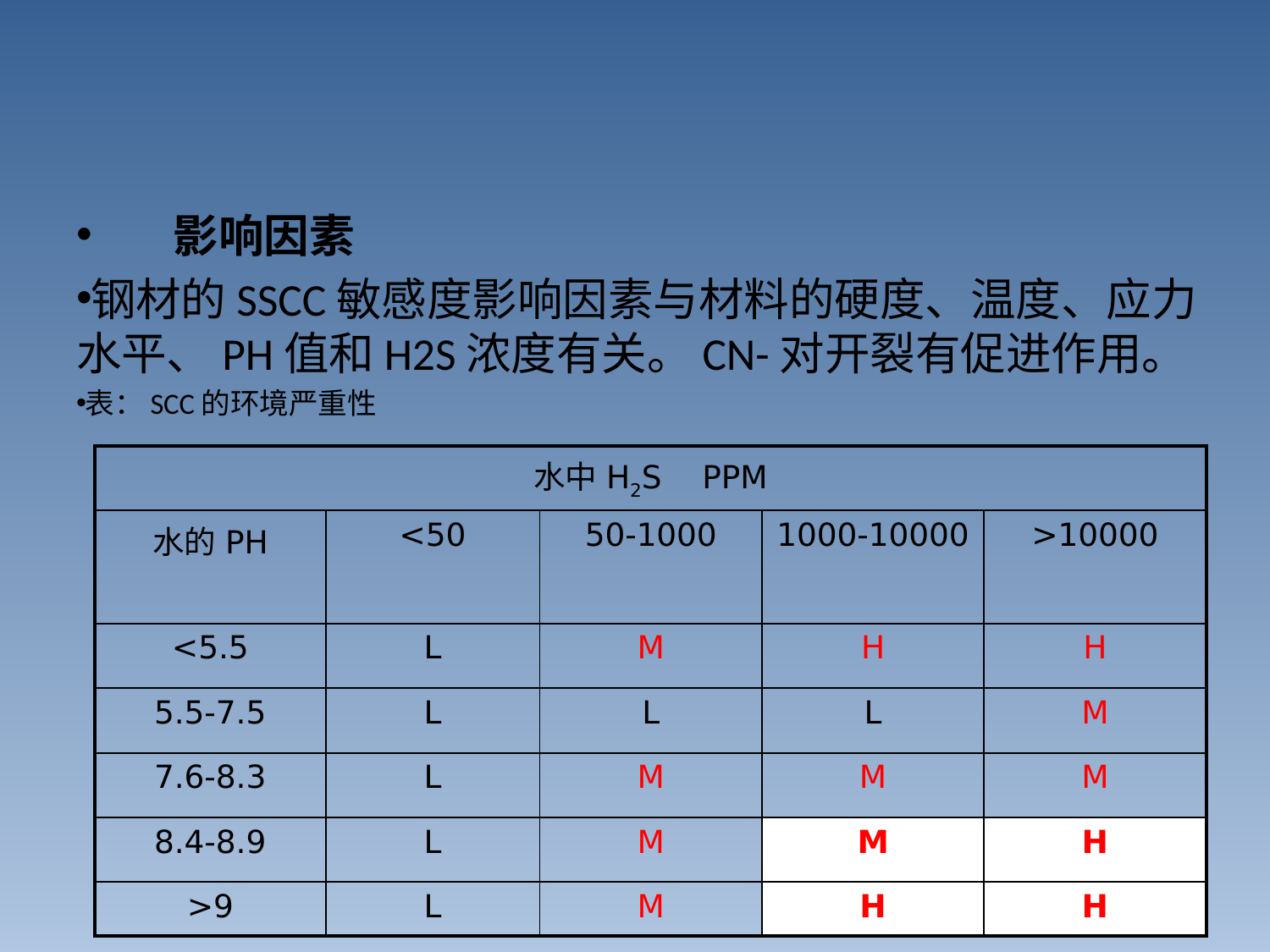

影响因素
钢材的SSCC敏感度影响因素与材料的硬度、温度、应力水平、PH值和H2S浓度有关。CN-对开裂有促进作用。
表：SCC的环境严重性
| 水中H2S PPM |  |  |  |  |
| --- | --- | --- | --- | --- |
| 水的PH | <50 | 50-1000 | 1000-10000 | >10000 |
| <5.5 | L | M | H | H |
| 5.5-7.5 | L | L | L | M |
| 7.6-8.3 | L | M | M | M |
| 8.4-8.9 | L | M | M | H |
| >9 | L | M | H | H |